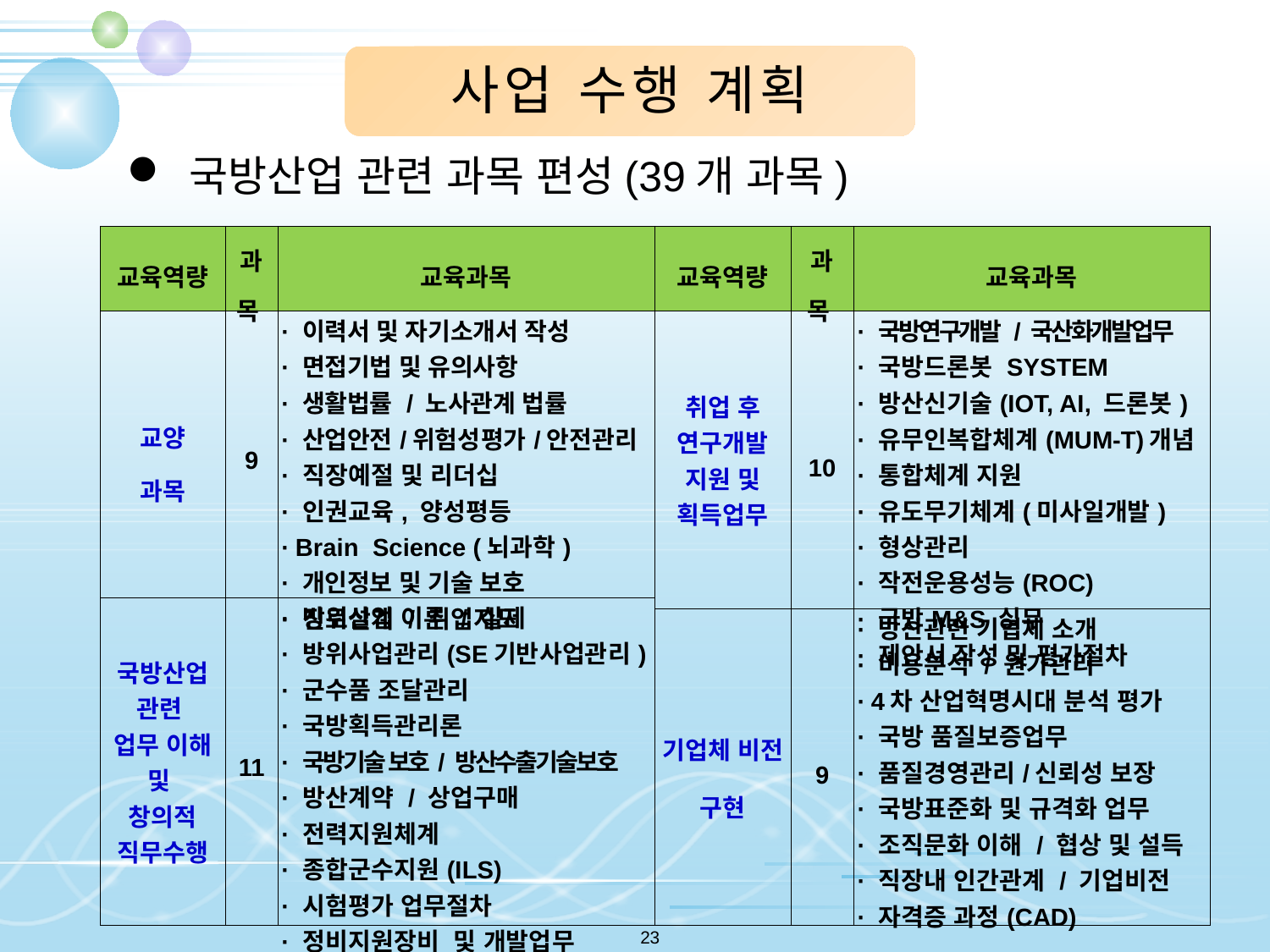

사업 수행 계획

 국방산업 관련 과목 편성(39개 과목)

| 교육역량 | 과목 | 교육과목 |
| --- | --- | --- |
| 교양 과목 | 9 | ∙ 이력서 및 자기소개서 작성 ∙ 면접기법 및 유의사항 ∙ 생활법률 / 노사관계 법률 ∙ 산업안전/위험성평가/안전관리 ∙ 직장예절 및 리더십 ∙ 인권교육, 양성평등 ∙ Brain Science (뇌과학) ∙ 개인정보 및 기술 보호 ∙ 진로설계 / 취업지도 |
| 국방산업 관련 업무 이해 및 창의적 직무수행 | 11 | ∙ 방위산업 이론 / 실제 ∙ 방위사업관리(SE기반사업관리) ∙ 군수품 조달관리 ∙ 국방획득관리론 ∙ 국방기술 보호/ 방산수출기술보호 ∙ 방산계약 / 상업구매 ∙ 전력지원체계 ∙ 종합군수지원(ILS) ∙ 시험평가 업무절차 ∙ 정비지원장비 및 개발업무 ∙ 교육생 발표 및 토의 |
| 교육역량 | 과 목 | 교육과목 |
| --- | --- | --- |
| 취업 후 연구개발 지원 및 획득업무 | 10 | ∙ 국방연구개발 / 국산화개발업무 ∙ 국방드론봇 SYSTEM ∙ 방산신기술(IOT, AI, 드론봇) ∙ 유무인복합체계(MUM-T)개념 ∙ 통합체계 지원 ∙ 유도무기체계(미사일개발) ∙ 형상관리 ∙ 작전운용성능(ROC) ∙ 국방M&S 실무 ∙ 제안서 작성 및 평가절차 |
| 기업체 비전 구현 | 9 | ∙ 방산관련 기업체 소개 ∙ 비용분석 / 원가관리 ∙ 4차 산업혁명시대 분석 평가 ∙ 국방 품질보증업무 ∙ 품질경영관리/신뢰성 보장 ∙ 국방표준화 및 규격화 업무 ∙ 조직문화 이해 / 협상 및 설득 ∙ 직장내 인간관계 / 기업비전 ∙ 자격증 과정(CAD) |
23